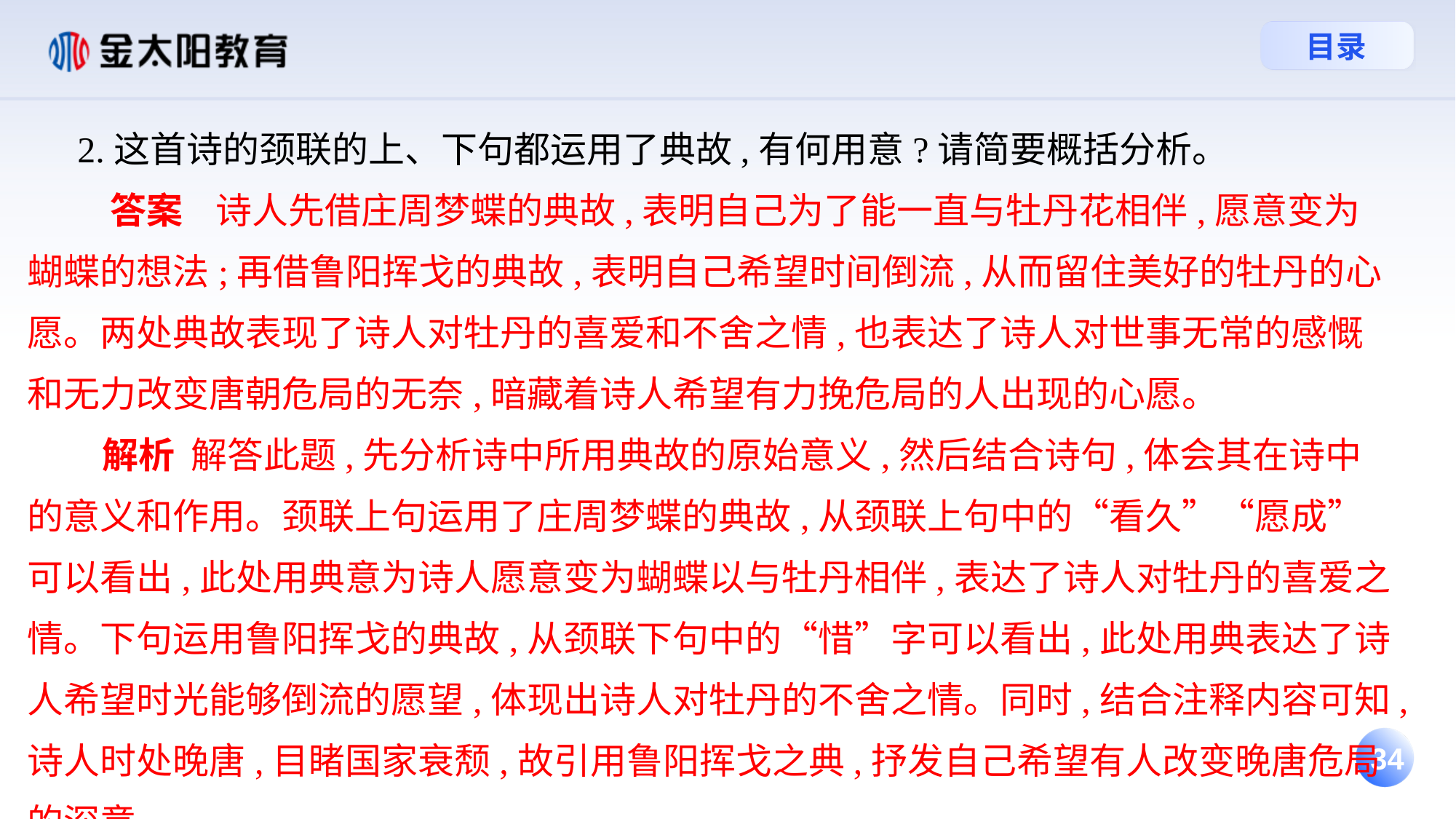

2.这首诗的颈联的上、下句都运用了典故,有何用意?请简要概括分析。
         答案    诗人先借庄周梦蝶的典故,表明自己为了能一直与牡丹花相伴,愿意变为蝴蝶的想法;再借鲁阳挥戈的典故,表明自己希望时间倒流,从而留住美好的牡丹的心愿。两处典故表现了诗人对牡丹的喜爱和不舍之情,也表达了诗人对世事无常的感慨和无力改变唐朝危局的无奈,暗藏着诗人希望有力挽危局的人出现的心愿。
        解析  解答此题,先分析诗中所用典故的原始意义,然后结合诗句,体会其在诗中的意义和作用。颈联上句运用了庄周梦蝶的典故,从颈联上句中的“看久”“愿成”可以看出,此处用典意为诗人愿意变为蝴蝶以与牡丹相伴,表达了诗人对牡丹的喜爱之情。下句运用鲁阳挥戈的典故,从颈联下句中的“惜”字可以看出,此处用典表达了诗人希望时光能够倒流的愿望,体现出诗人对牡丹的不舍之情。同时,结合注释内容可知,诗人时处晚唐,目睹国家衰颓,故引用鲁阳挥戈之典,抒发自己希望有人改变晚唐危局的深意。